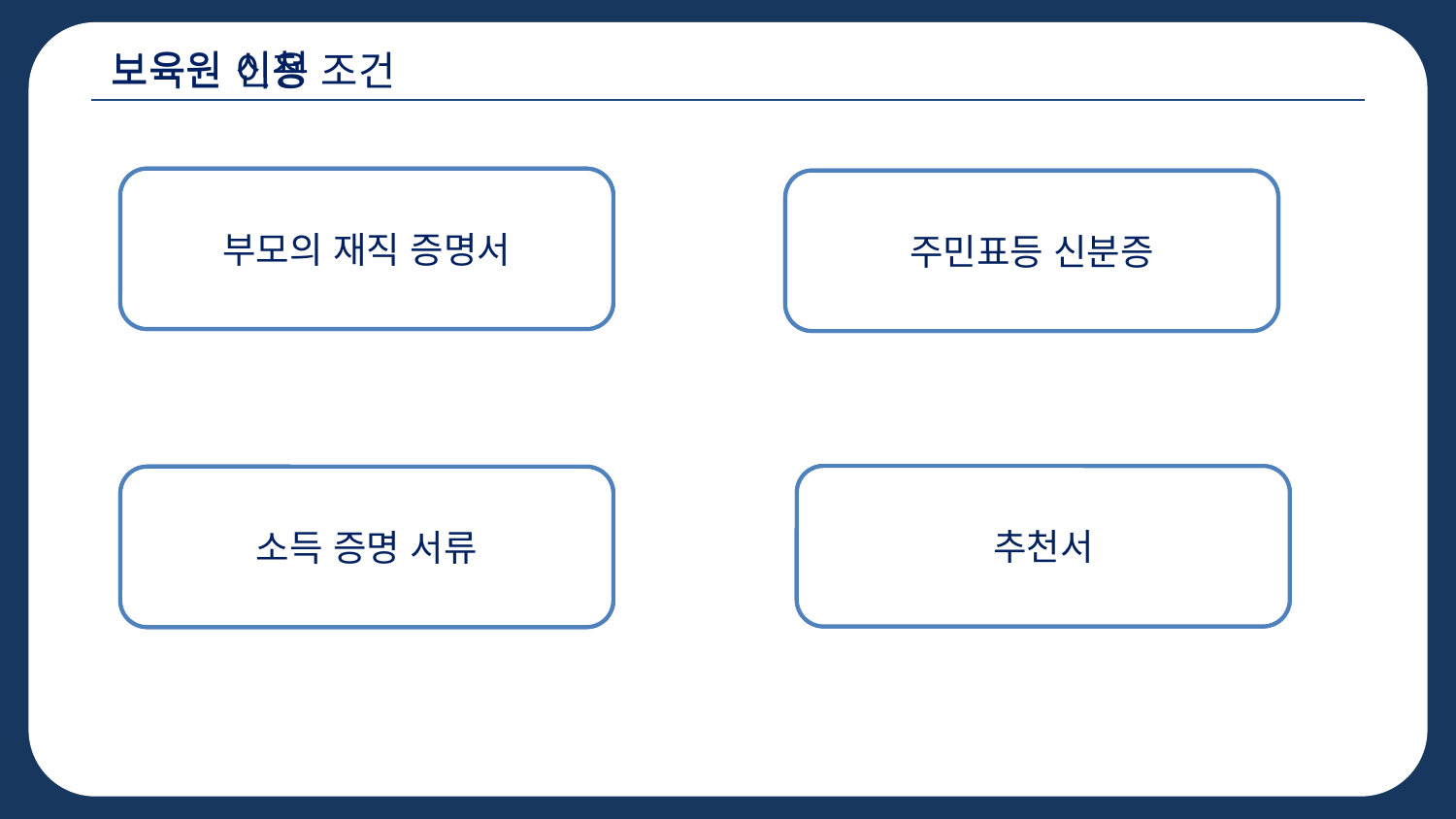

보육원 신청
보육원 이용 조건
한달에 30시간 이상 근무
(회사, 자영업 등)
부모의 재직 증명서
출산 전 후
주민표등 신분증
구직활동중인 부모
추천서
부모의 질병,부상,심신결함
소득 증명 서류